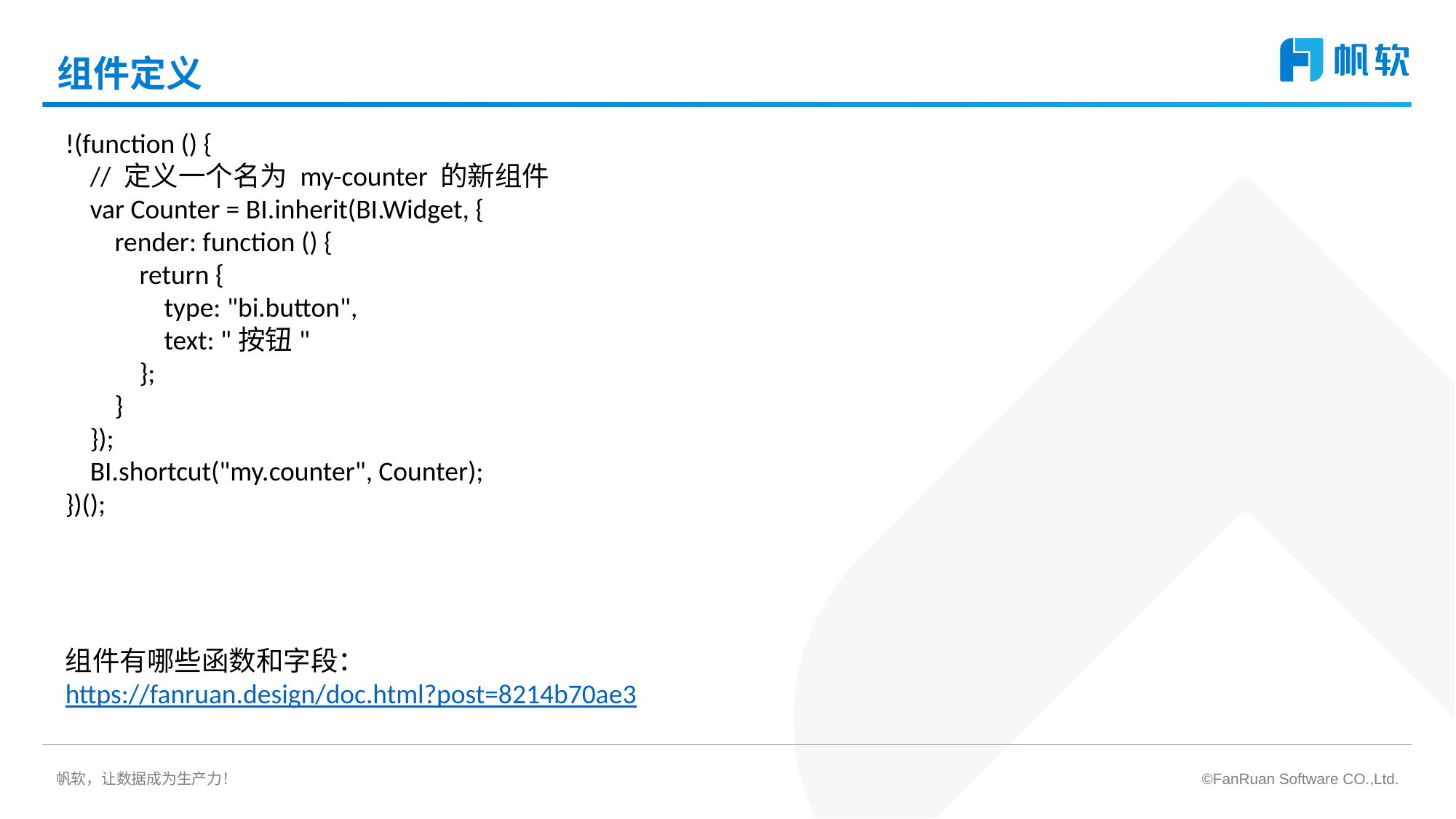

# 组件定义
!(function () {
    // 定义一个名为 my-counter 的新组件
    var Counter = BI.inherit(BI.Widget, {
        render: function () {
            return {
                type: "bi.button",
                text: "按钮"
            };
        }
    });
    BI.shortcut("my.counter", Counter);
})();
组件有哪些函数和字段：
https://fanruan.design/doc.html?post=8214b70ae3